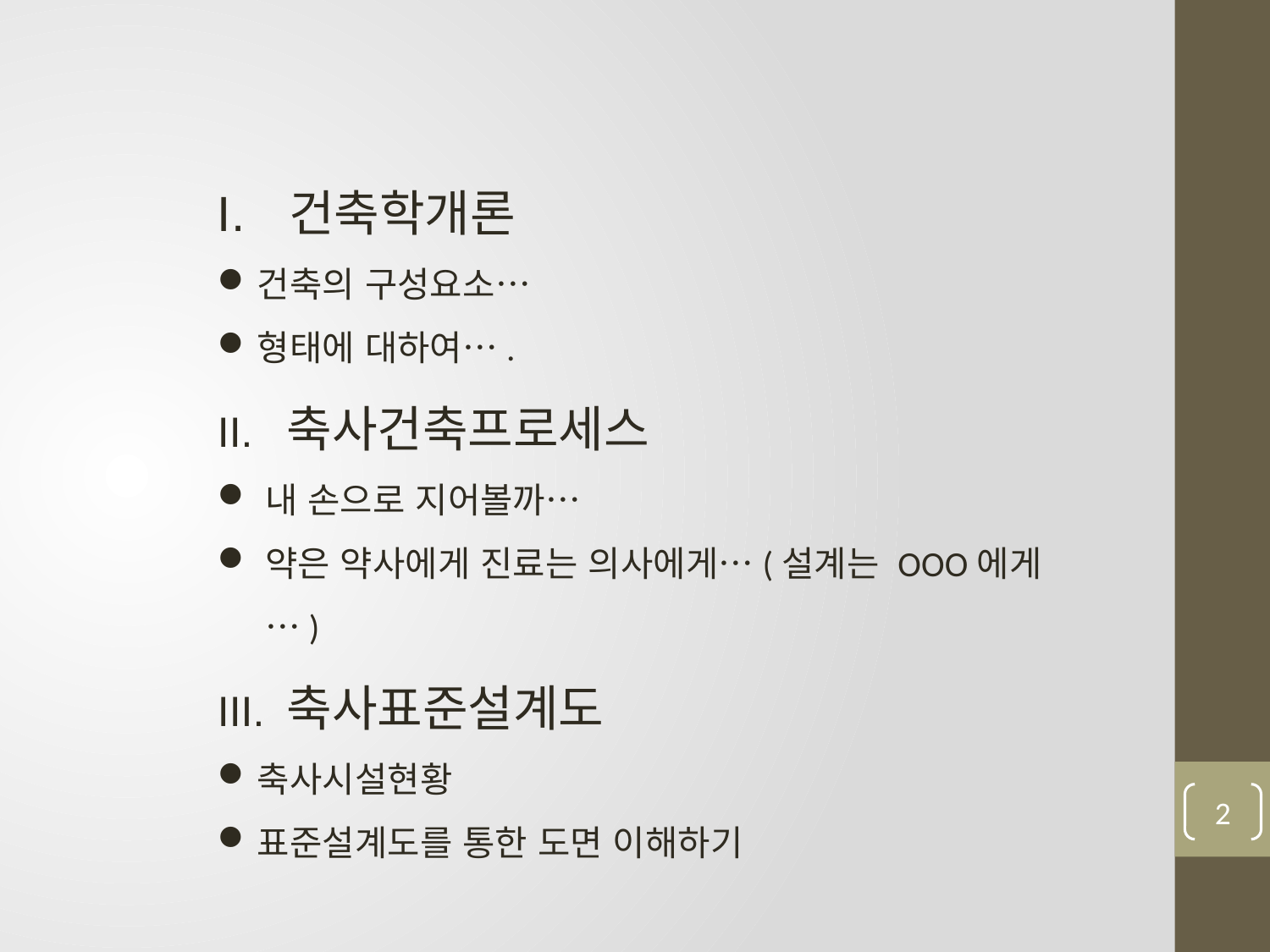

건축학개론
건축의 구성요소…
형태에 대하여….
II.  축사건축프로세스
내 손으로 지어볼까…
약은 약사에게 진료는 의사에게…(설계는 OOO에게…)
III. 축사표준설계도
축사시설현황
표준설계도를 통한 도면 이해하기

2